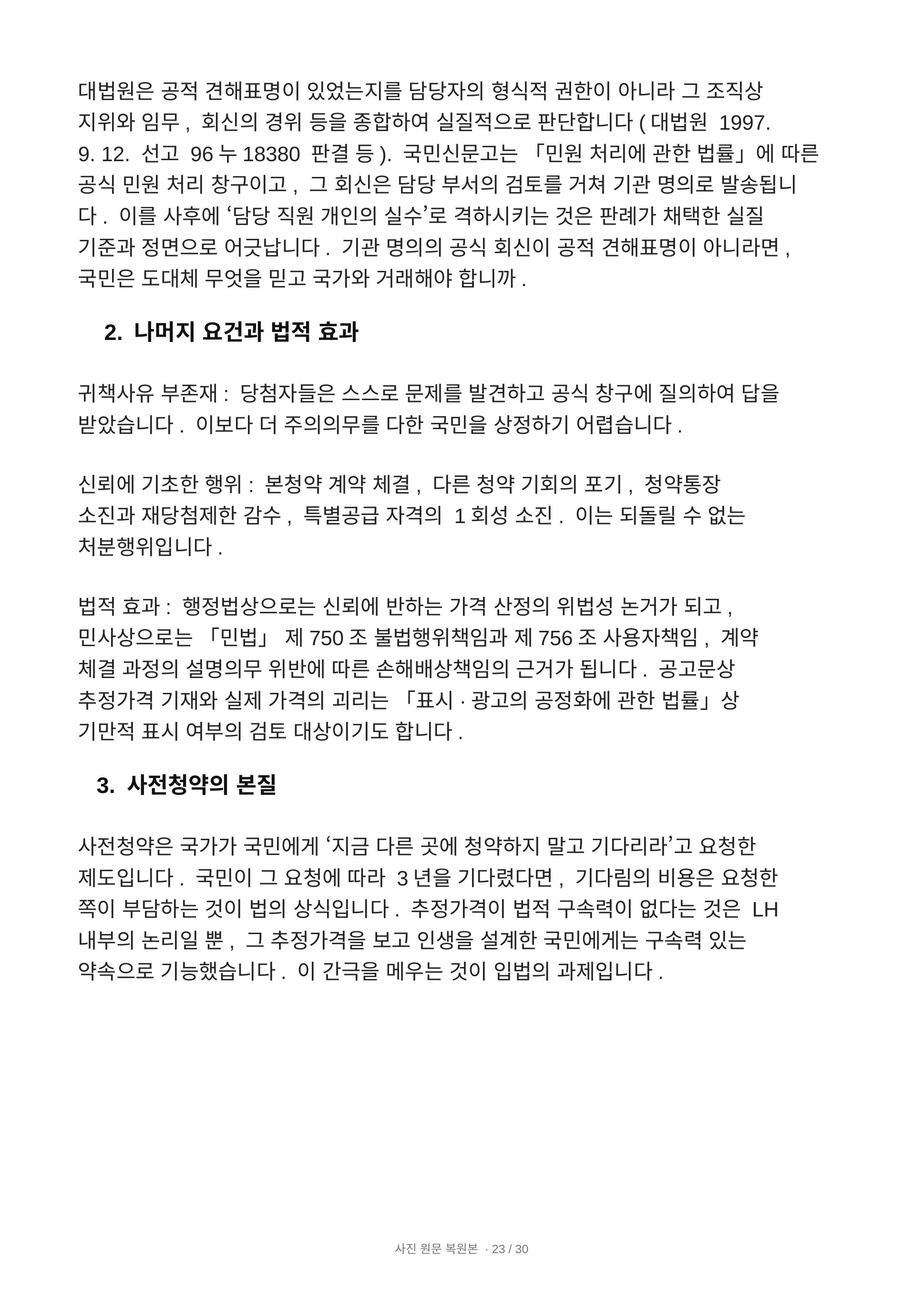

대법원은 공적 견해표명이 있었는지를 담당자의 형식적 권한이 아니라 그 조직상 지위와 임무, 회신의 경위 등을 종합하여 실질적으로 판단합니다(대법원 1997.
9. 12. 선고 96누18380 판결 등). 국민신문고는 「민원 처리에 관한 법률」에 따른 공식 민원 처리 창구이고, 그 회신은 담당 부서의 검토를 거쳐 기관 명의로 발송됩니다. 이를 사후에 ‘담당 직원 개인의 실수’로 격하시키는 것은 판례가 채택한 실질 기준과 정면으로 어긋납니다. 기관 명의의 공식 회신이 공적 견해표명이 아니라면, 국민은 도대체 무엇을 믿고 국가와 거래해야 합니까.
2. 나머지 요건과 법적 효과
귀책사유 부존재: 당첨자들은 스스로 문제를 발견하고 공식 창구에 질의하여 답을 받았습니다. 이보다 더 주의의무를 다한 국민을 상정하기 어렵습니다.
신뢰에 기초한 행위: 본청약 계약 체결, 다른 청약 기회의 포기, 청약통장 소진과 재당첨제한 감수, 특별공급 자격의 1회성 소진. 이는 되돌릴 수 없는 처분행위입니다.
법적 효과: 행정법상으로는 신뢰에 반하는 가격 산정의 위법성 논거가 되고, 민사상으로는 「민법」 제750조 불법행위책임과 제756조 사용자책임, 계약 체결 과정의 설명의무 위반에 따른 손해배상책임의 근거가 됩니다. 공고문상 추정가격 기재와 실제 가격의 괴리는 「표시·광고의 공정화에 관한 법률」상 기만적 표시 여부의 검토 대상이기도 합니다.
3. 사전청약의 본질
사전청약은 국가가 국민에게 ‘지금 다른 곳에 청약하지 말고 기다리라’고 요청한 제도입니다. 국민이 그 요청에 따라 3년을 기다렸다면, 기다림의 비용은 요청한 쪽이 부담하는 것이 법의 상식입니다. 추정가격이 법적 구속력이 없다는 것은 LH 내부의 논리일 뿐, 그 추정가격을 보고 인생을 설계한 국민에게는 구속력 있는 약속으로 기능했습니다. 이 간극을 메우는 것이 입법의 과제입니다.
사진 원문 복원본 · 23 / 30